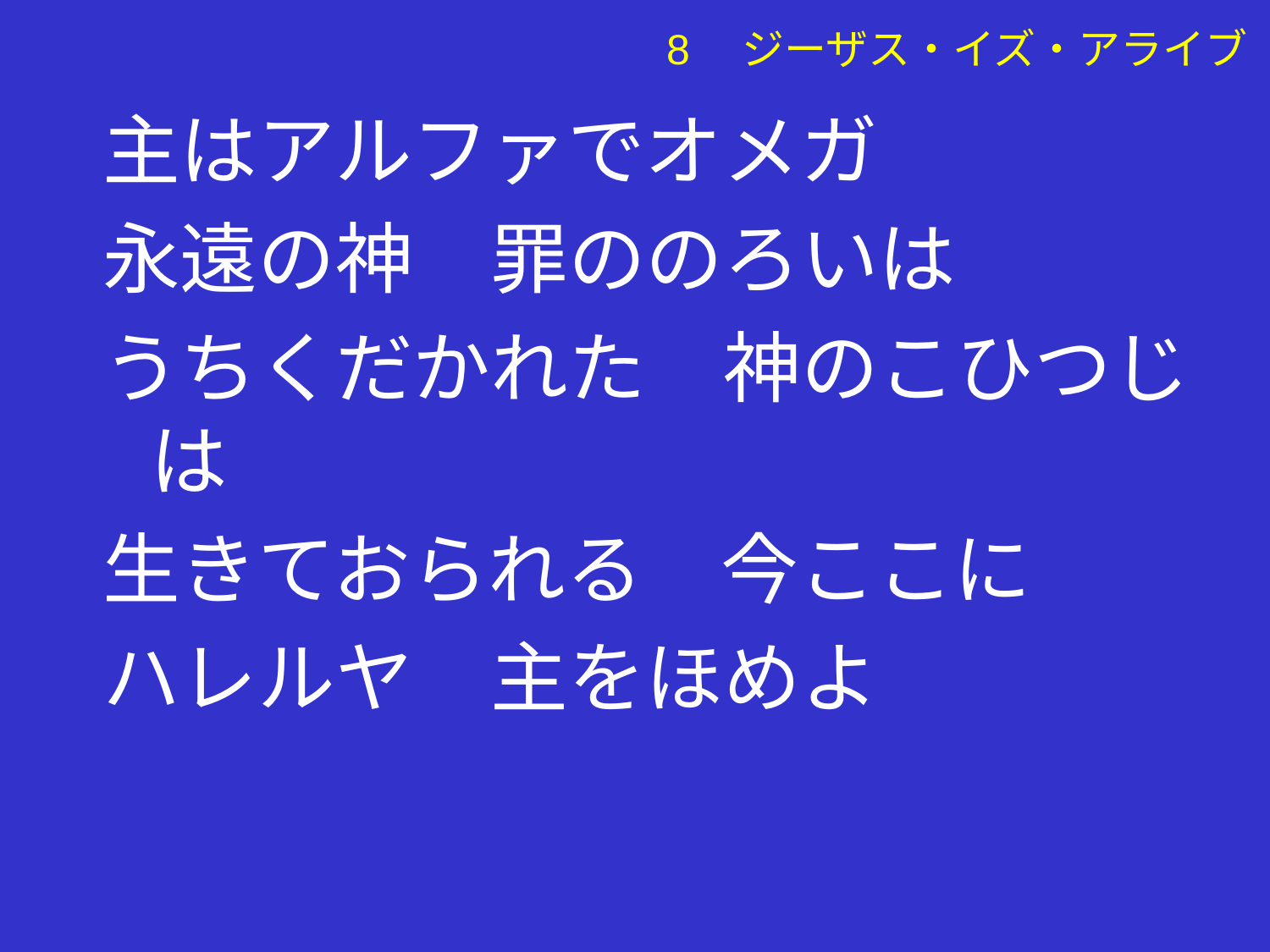

主はアルファでオメガ
永遠の神　罪ののろいは
うちくだかれた　神のこひつじは
生きておられる　今ここに
ハレルヤ　主をほめよ
# 8　ジーザス・イズ・アライブ